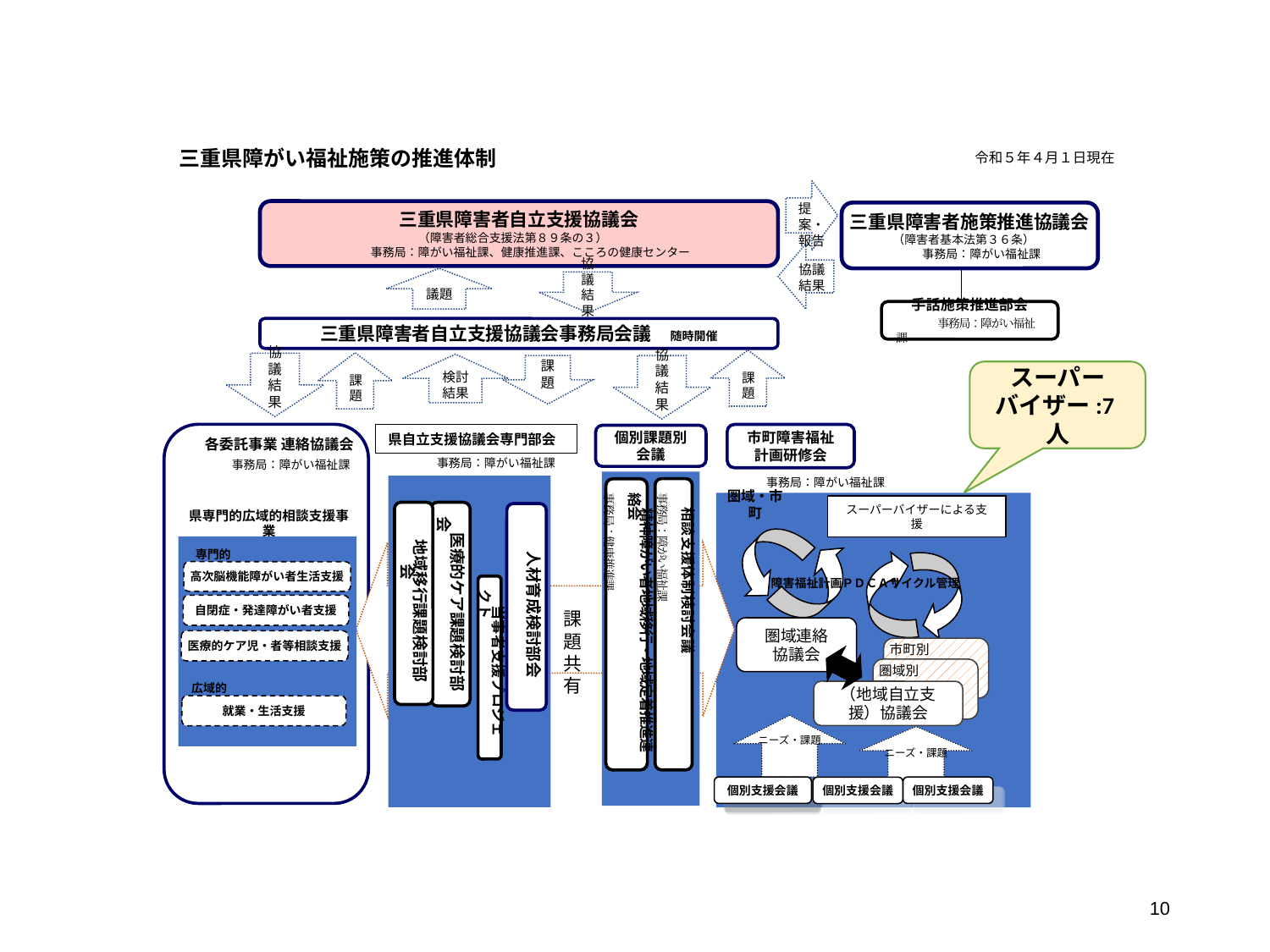

# 三重県障がい福祉施策の推進体制
令和５年４月１日現在

提案・報告
三重県障害者自立支援協議会
（障害者総合支援法第８９条の３）
　　事務局：障がい福祉課、健康推進課、こころの健康センター
三重県障害者施策推進協議会
（障害者基本法第３６条）
　　事務局：障がい福祉課
手話施策推進部会
　　　事務局：障がい福祉課

協議結果
議題
協議結果
三重県障害者自立支援協議会事務局会議　随時開催
課題
課題
協議結果
検討結果
課題
協議結果
スーパー
バイザー:7人

県自立支援協議会専門部会
市町障害福祉
計画研修会
個別課題別
会議
各委託事業 連絡協議会
事務局：障がい福祉課
事務局：障がい福祉課
事務局：障がい福祉課

　相談支援体制検討会議
　　　　　　　　　　　　　　　　　　　事務局：障がい福祉課
　精神障がい者地域移行・地域定着推進連絡会
　　　　　　　　　　　　　　　　　　　事務局：健康推進課
圏域・市町

スーパーバイザーによる支援
　地域移行課題検討部会
　医療的ケア課題検討部会

　人材育成検討部会

県専門的広域的相談支援事業

専門的
高次脳機能障がい者生活支援
自閉症・発達障がい者支援
医療的ケア児・者等相談支援
広域的
就業・生活支援

障害福祉計画ＰＤＣＡサイクル管理

　当事者支援プロジェクト
課題
共有
圏域連絡
協議会
市町別

圏域別

（地域自立支援）協議会
ニーズ・課題

ニーズ・課題

個別支援会議
個別支援会議
個別支援会議
10